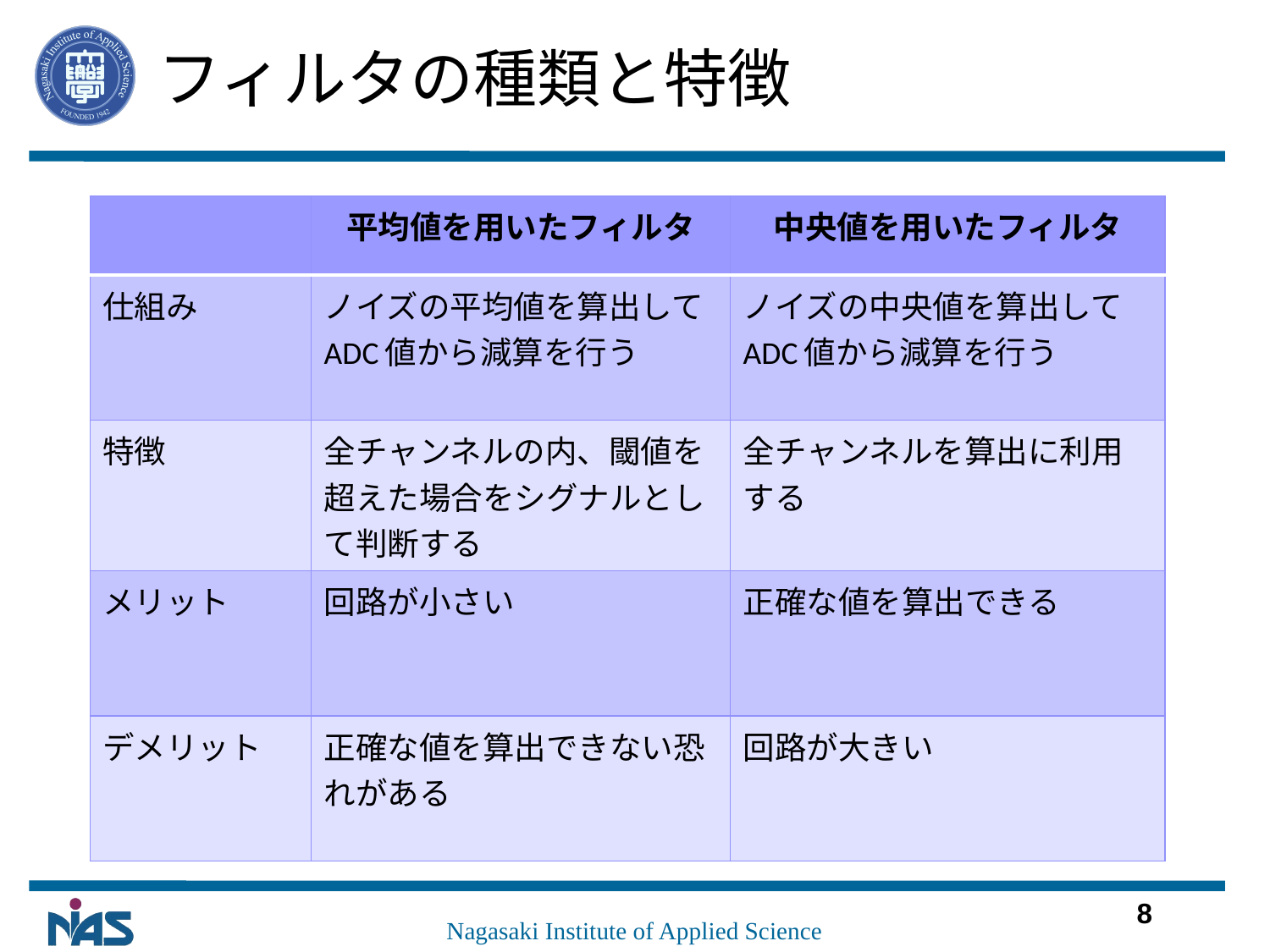

# フィルタの種類と特徴
|  | 平均値を用いたフィルタ | 中央値を用いたフィルタ |
| --- | --- | --- |
| 仕組み | ノイズの平均値を算出してADC値から減算を行う | ノイズの中央値を算出してADC値から減算を行う |
| 特徴 | 全チャンネルの内、閾値を超えた場合をシグナルとして判断する | 全チャンネルを算出に利用する |
| メリット | 回路が小さい | 正確な値を算出できる |
| デメリット | 正確な値を算出できない恐れがある | 回路が大きい |